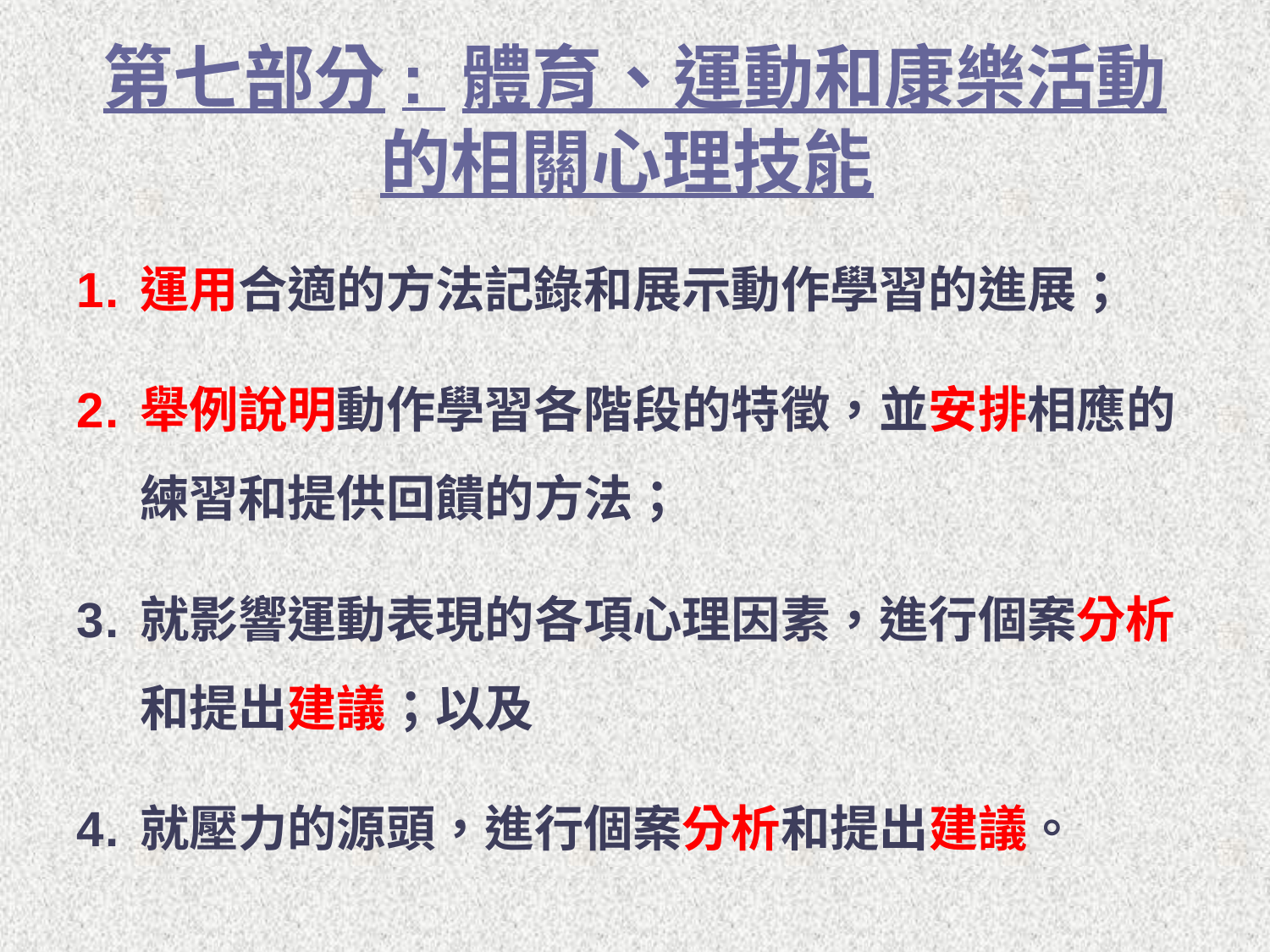

# 第七部分: 體育、運動和康樂活動的相關心理技能
運用合適的方法記錄和展示動作學習的進展；
舉例說明動作學習各階段的特徵，並安排相應的練習和提供回饋的方法；
就影響運動表現的各項心理因素，進行個案分析和提出建議；以及
就壓力的源頭，進行個案分析和提出建議。